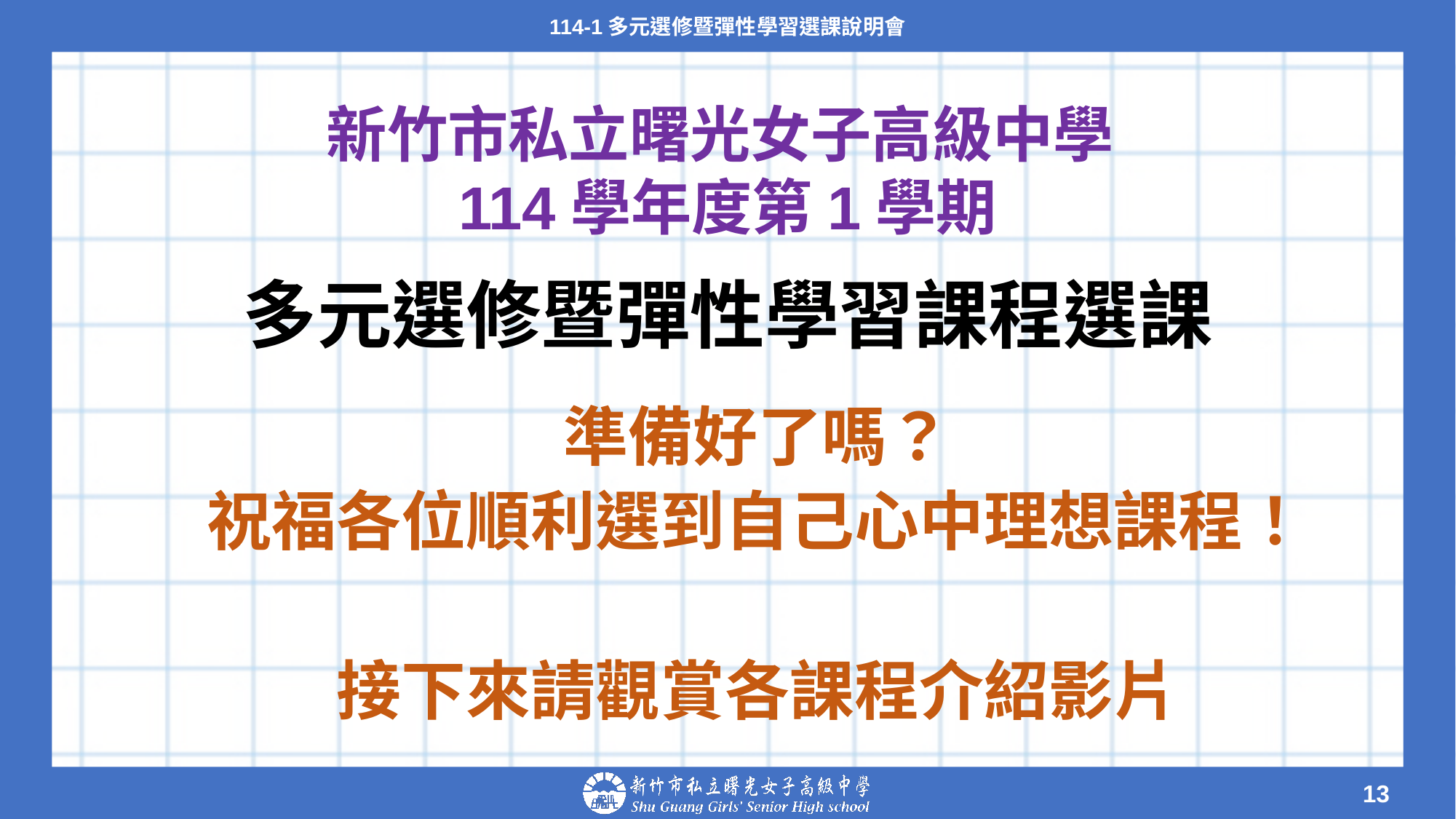

114-1多元選修暨彈性學習選課說明會
新竹市私立曙光女子高級中學114學年度第1學期
# 多元選修暨彈性學習課程選課
準備好了嗎？
祝福各位順利選到自己心中理想課程！

接下來請觀賞各課程介紹影片

13